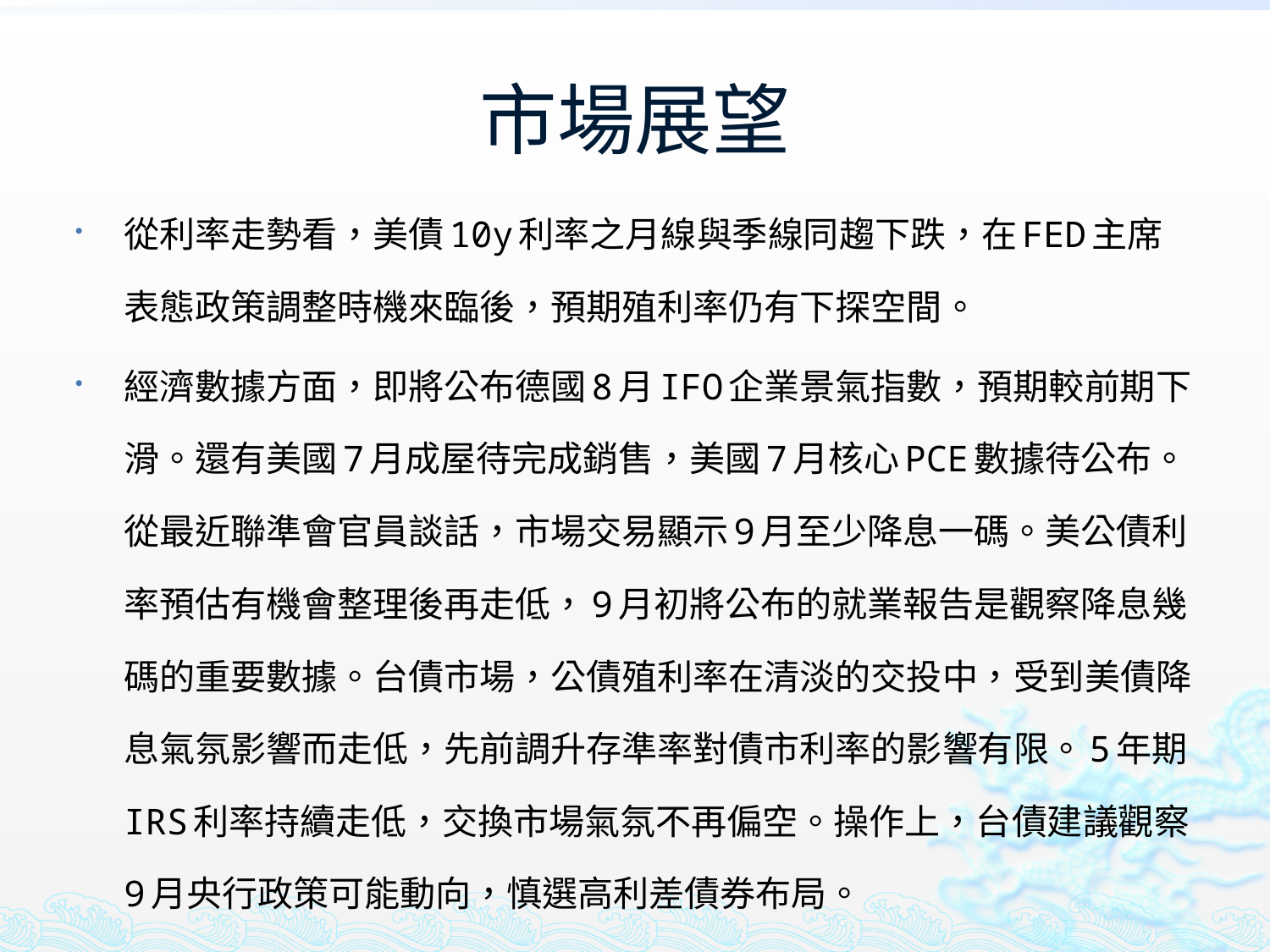

# 市場展望
從利率走勢看，美債10y利率之月線與季線同趨下跌，在FED主席表態政策調整時機來臨後，預期殖利率仍有下探空間。
經濟數據方面，即將公布德國8月IFO企業景氣指數，預期較前期下滑。還有美國7月成屋待完成銷售，美國7月核心PCE數據待公布。從最近聯準會官員談話，市場交易顯示9月至少降息一碼。美公債利率預估有機會整理後再走低，9月初將公布的就業報告是觀察降息幾碼的重要數據。台債市場，公債殖利率在清淡的交投中，受到美債降息氣氛影響而走低，先前調升存準率對債市利率的影響有限。5年期IRS利率持續走低，交換市場氣氛不再偏空。操作上，台債建議觀察9月央行政策可能動向，慎選高利差債券布局。